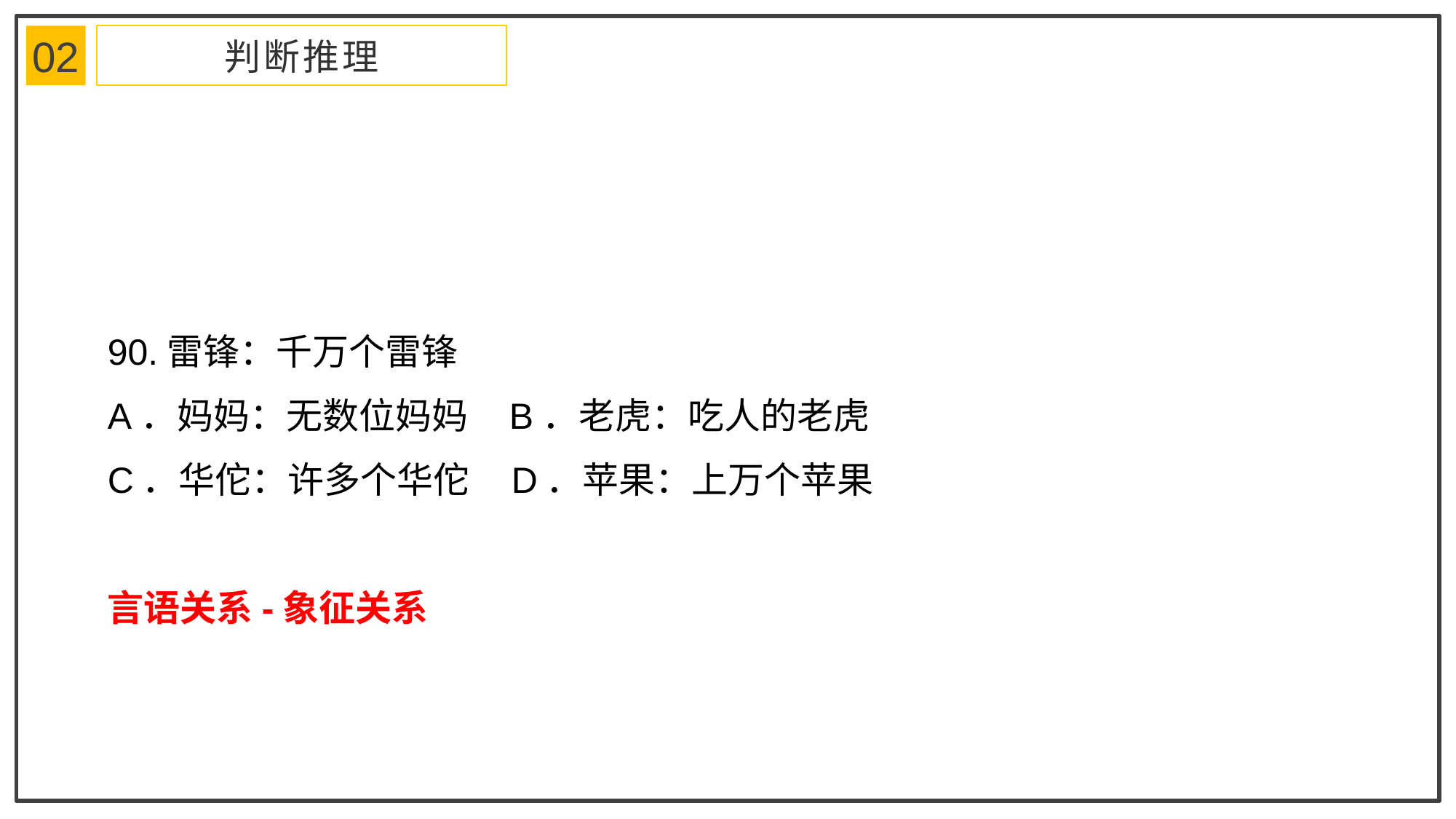

02
判断推理
90.雷锋：千万个雷锋
A．妈妈：无数位妈妈    B．老虎：吃人的老虎
C．华佗：许多个华佗    D．苹果：上万个苹果

言语关系-象征关系